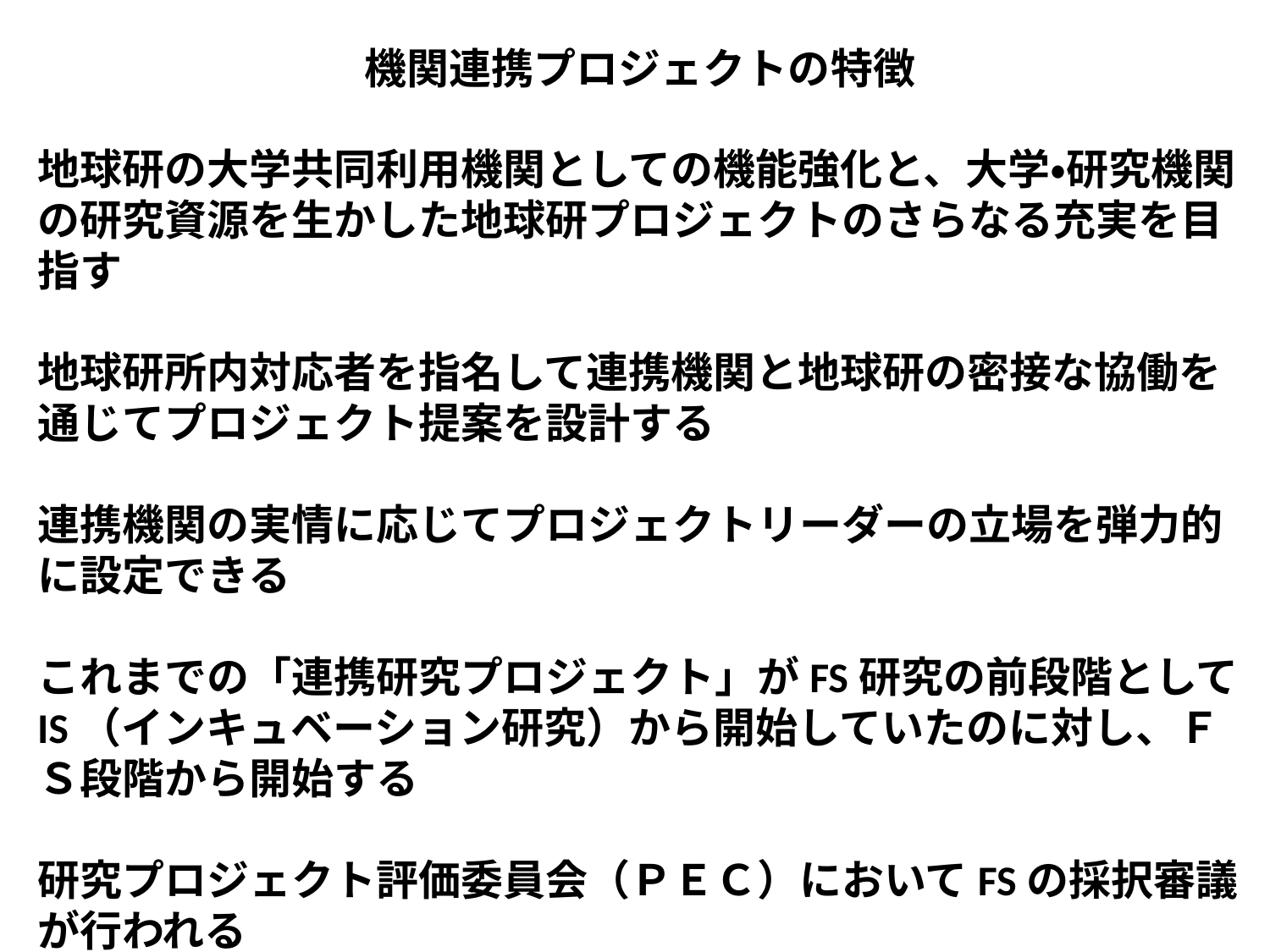

機関連携プロジェクトの特徴
地球研の大学共同利用機関としての機能強化と、大学・研究機関の研究資源を生かした地球研プロジェクトのさらなる充実を目指す

地球研所内対応者を指名して連携機関と地球研の密接な協働を通じてプロジェクト提案を設計する

連携機関の実情に応じてプロジェクトリーダーの立場を弾力的に設定できる

これまでの「連携研究プロジェクト」がFS研究の前段階としてIS（インキュベーション研究）から開始していたのに対し、ＦＳ段階から開始する

研究プロジェクト評価委員会（ＰＥＣ）においてFSの採択審議が行われる